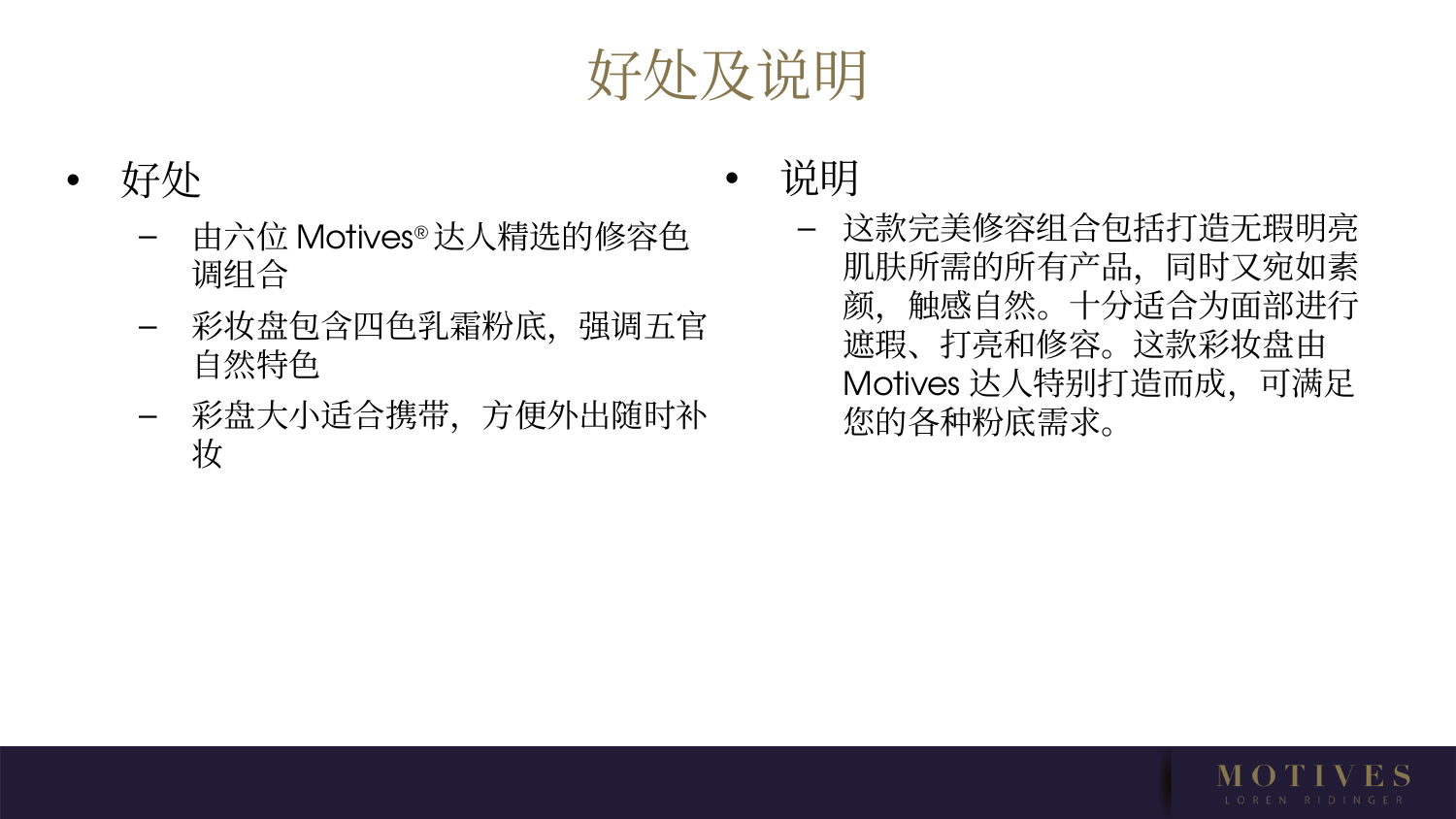

# 好处及说明
说明
这款完美修容组合包括打造无瑕明亮肌肤所需的所有产品，同时又宛如素颜，触感自然。十分适合为面部进行遮瑕、打亮和修容。这款彩妆盘由Motives达人特别打造而成，可满足您的各种粉底需求。

好处
由六位Motives®达人精选的修容色调组合
彩妆盘包含四色乳霜粉底，强调五官自然特色
彩盘大小适合携带，方便外出随时补妆